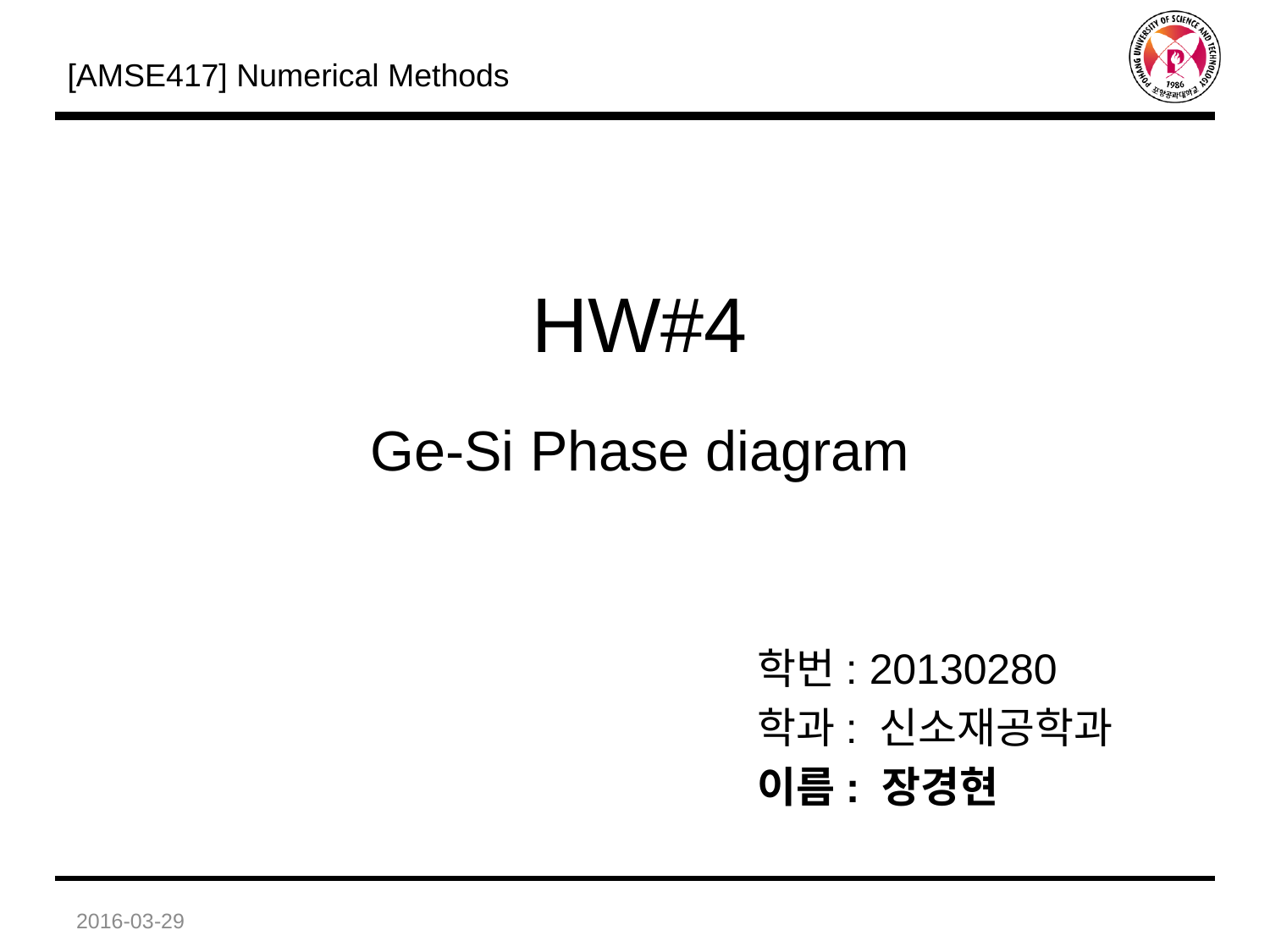

# HW#4
Ge-Si Phase diagram

학번: 20130280
학과: 신소재공학과
이름: 장경현
2016-03-29